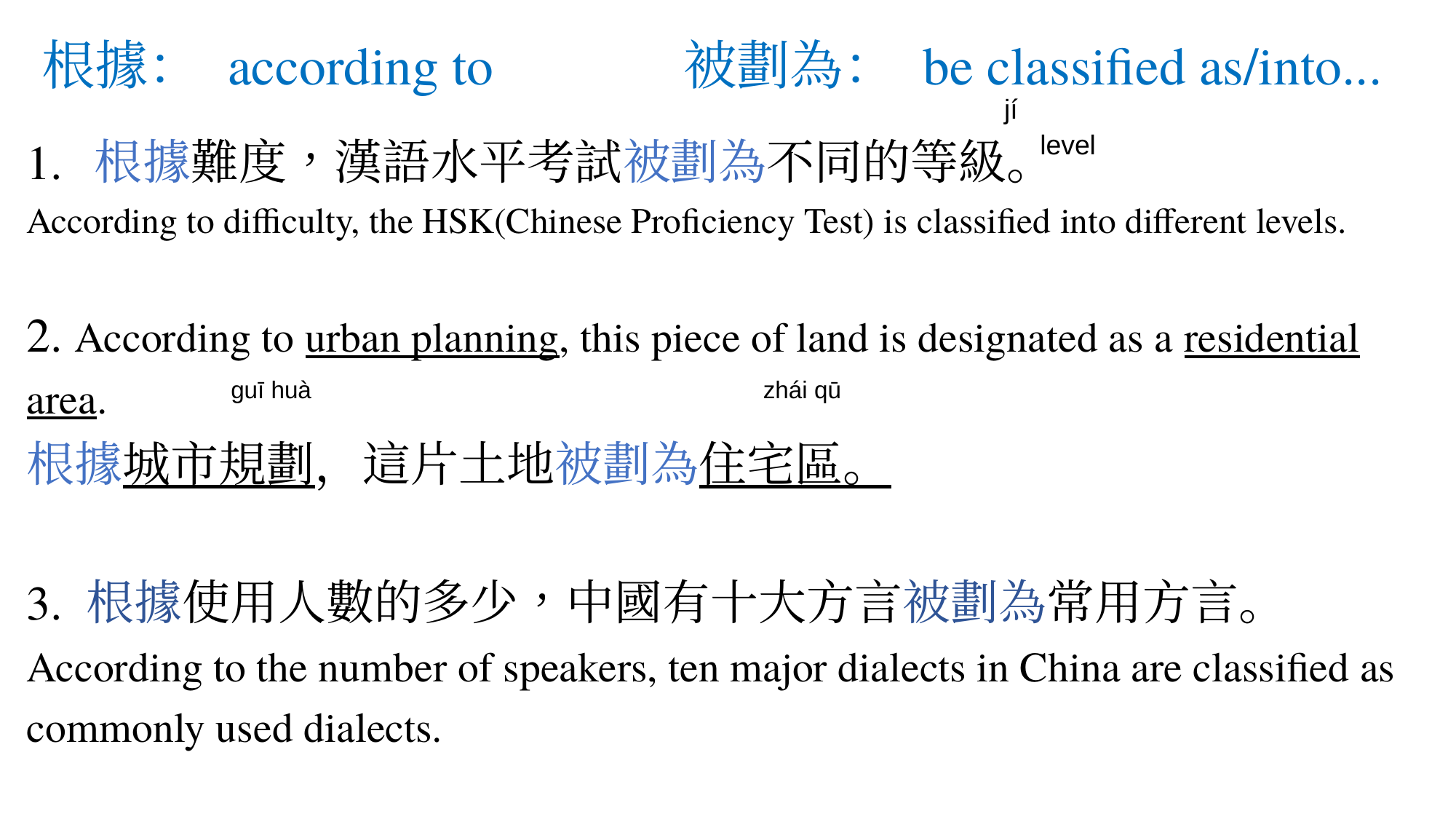

# 根據： according to 		被劃為： be classified as/into...
jí
根據難度，漢語水平考試被劃為不同的等級。
According to difficulty, the HSK(Chinese Proficiency Test) is classified into different levels.

2. According to urban planning, this piece of land is designated as a residential area.
根據城市規劃，這片土地被劃為住宅區。

3. 根據使用人數的多少，中國有十大方言被劃為常用方言。
According to the number of speakers, ten major dialects in China are classified as commonly used dialects.
level
zhái qū
guī huà